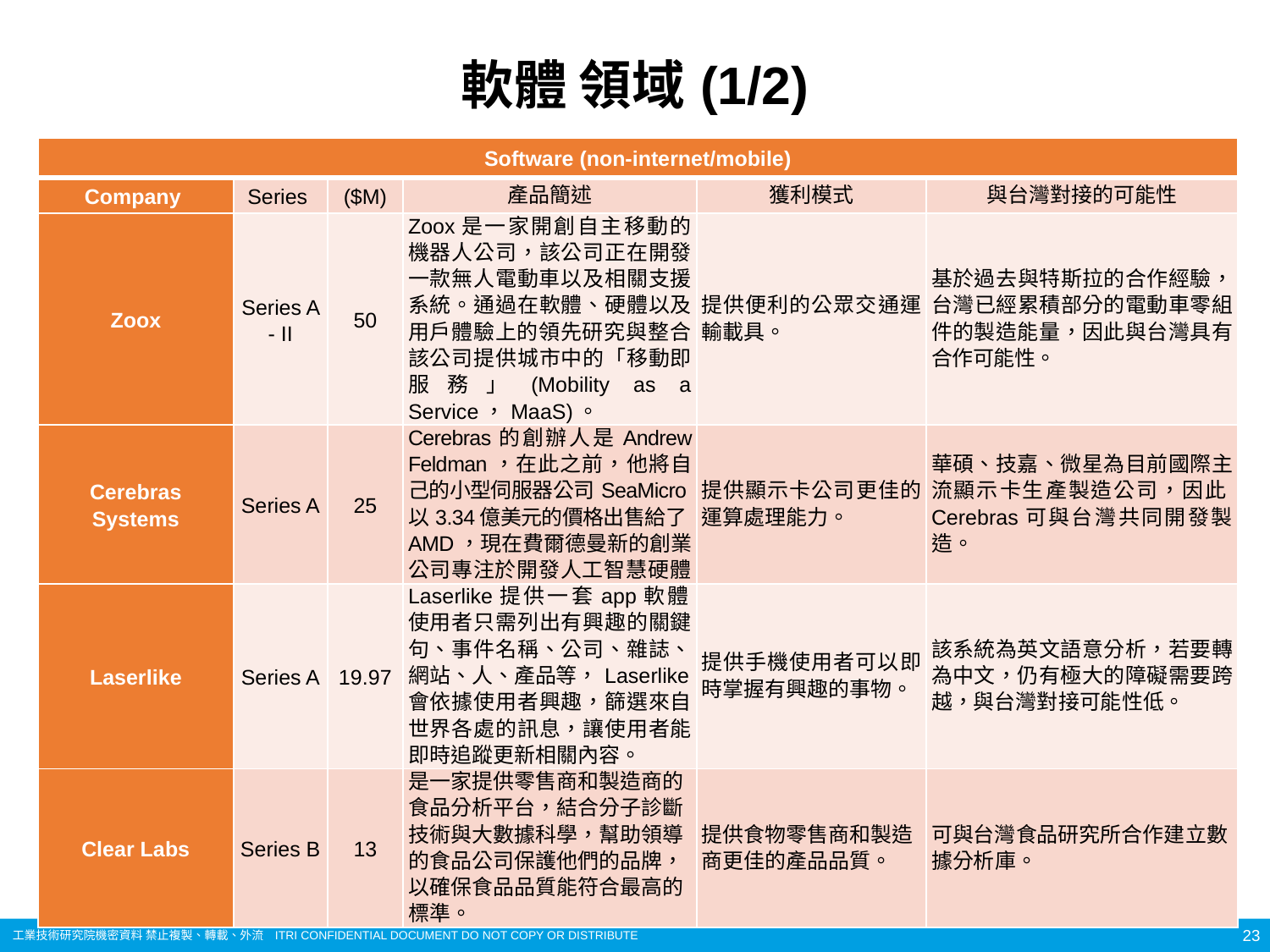

# 軟體 領域(1/2)
| Software (non-internet/mobile) |  |  |  |  |  |
| --- | --- | --- | --- | --- | --- |
| Company | Series | ($M) | 產品簡述 | 獲利模式 | 與台灣對接的可能性 |
| Zoox | Series A - II | 50 | Zoox是一家開創自主移動的機器人公司，該公司正在開發一款無人電動車以及相關支援系統。通過在軟體、硬體以及用戶體驗上的領先研究與整合，該公司提供城市中的「移動即服務」(Mobility as a Service，MaaS)。 | 提供便利的公眾交通運輸載具。 | 基於過去與特斯拉的合作經驗，台灣已經累積部分的電動車零組件的製造能量，因此與台灣具有合作可能性。 |
| Cerebras Systems | Series A | 25 | Cerebras的創辦人是Andrew Feldman，在此之前，他將自己的小型伺服器公司SeaMicro以3.34億美元的價格出售給了AMD，現在費爾德曼新的創業公司專注於開發人工智慧硬體。 | 提供顯示卡公司更佳的運算處理能力。 | 華碩、技嘉、微星為目前國際主流顯示卡生產製造公司，因此Cerebras可與台灣共同開發製造。 |
| Laserlike | Series A | 19.97 | Laserlike提供一套app軟體，使用者只需列出有興趣的關鍵句、事件名稱、公司、雜誌、網站、人、產品等，Laserlike會依據使用者興趣，篩選來自世界各處的訊息，讓使用者能即時追蹤更新相關內容。 | 提供手機使用者可以即時掌握有興趣的事物。 | 該系統為英文語意分析，若要轉為中文，仍有極大的障礙需要跨越，與台灣對接可能性低。 |
| Clear Labs | Series B | 13 | 是一家提供零售商和製造商的食品分析平台，結合分子診斷技術與大數據科學，幫助領導的食品公司保護他們的品牌，以確保食品品質能符合最高的標準。 | 提供食物零售商和製造商更佳的產品品質。 | 可與台灣食品研究所合作建立數據分析庫。 |